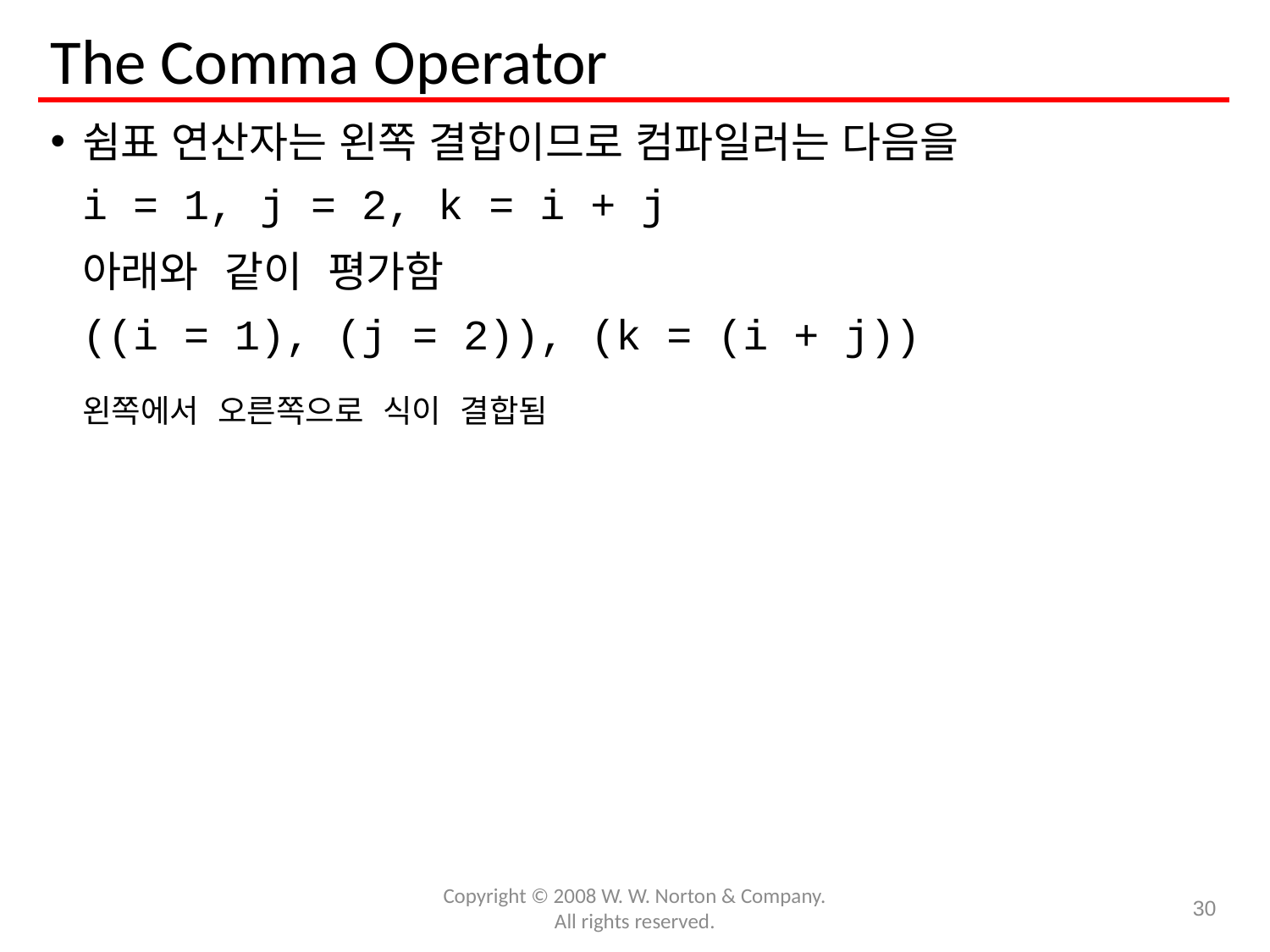

# The Comma Operator
쉼표 연산자는 왼쪽 결합이므로 컴파일러는 다음을
	i = 1, j = 2, k = i + j
	아래와 같이 평가함
	((i = 1), (j = 2)), (k = (i + j))
왼쪽에서 오른쪽으로 식이 결합됨
Copyright © 2008 W. W. Norton & Company.
All rights reserved.
30